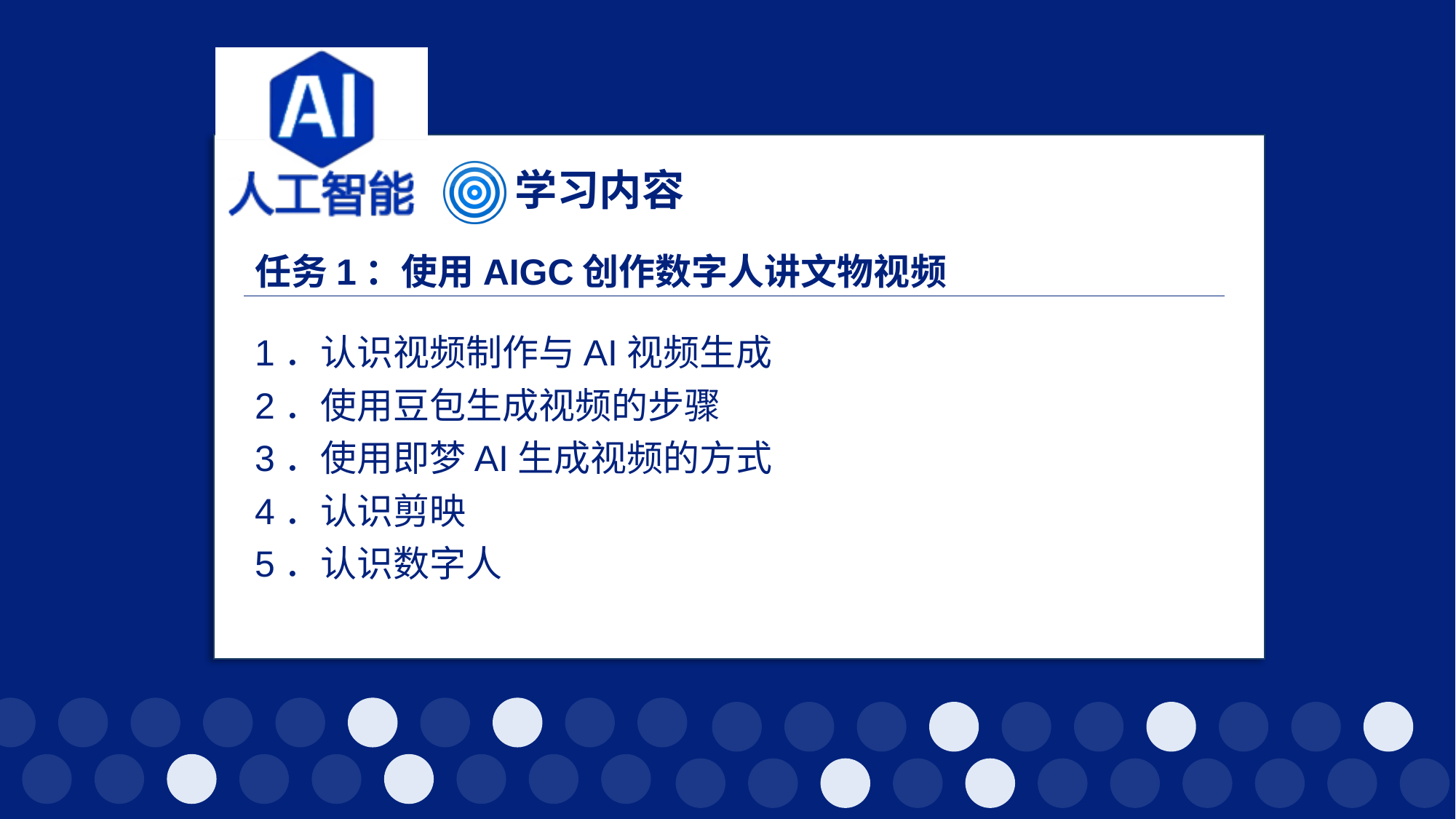

任务1：使用AIGC创作数字人讲文物视频
1．认识视频制作与AI视频生成
2．使用豆包生成视频的步骤
3．使用即梦AI生成视频的方式
4．认识剪映
5．认识数字人